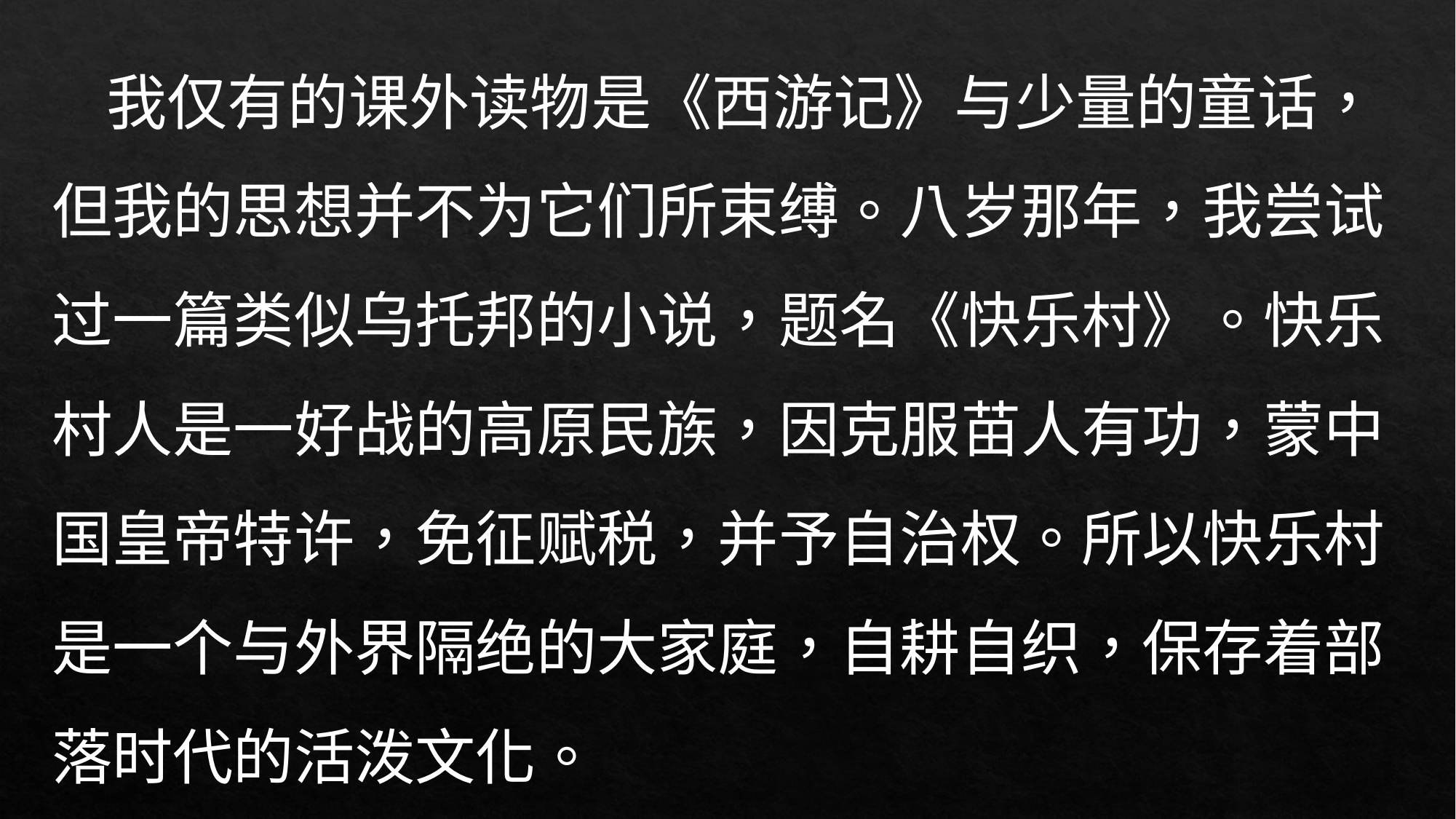

我仅有的课外读物是《西游记》与少量的童话，但我的思想并不为它们所束缚。八岁那年，我尝试过一篇类似乌托邦的小说，题名《快乐村》。快乐村人是一好战的高原民族，因克服苗人有功，蒙中国皇帝特许，免征赋税，并予自治权。所以快乐村是一个与外界隔绝的大家庭，自耕自织，保存着部落时代的活泼文化。